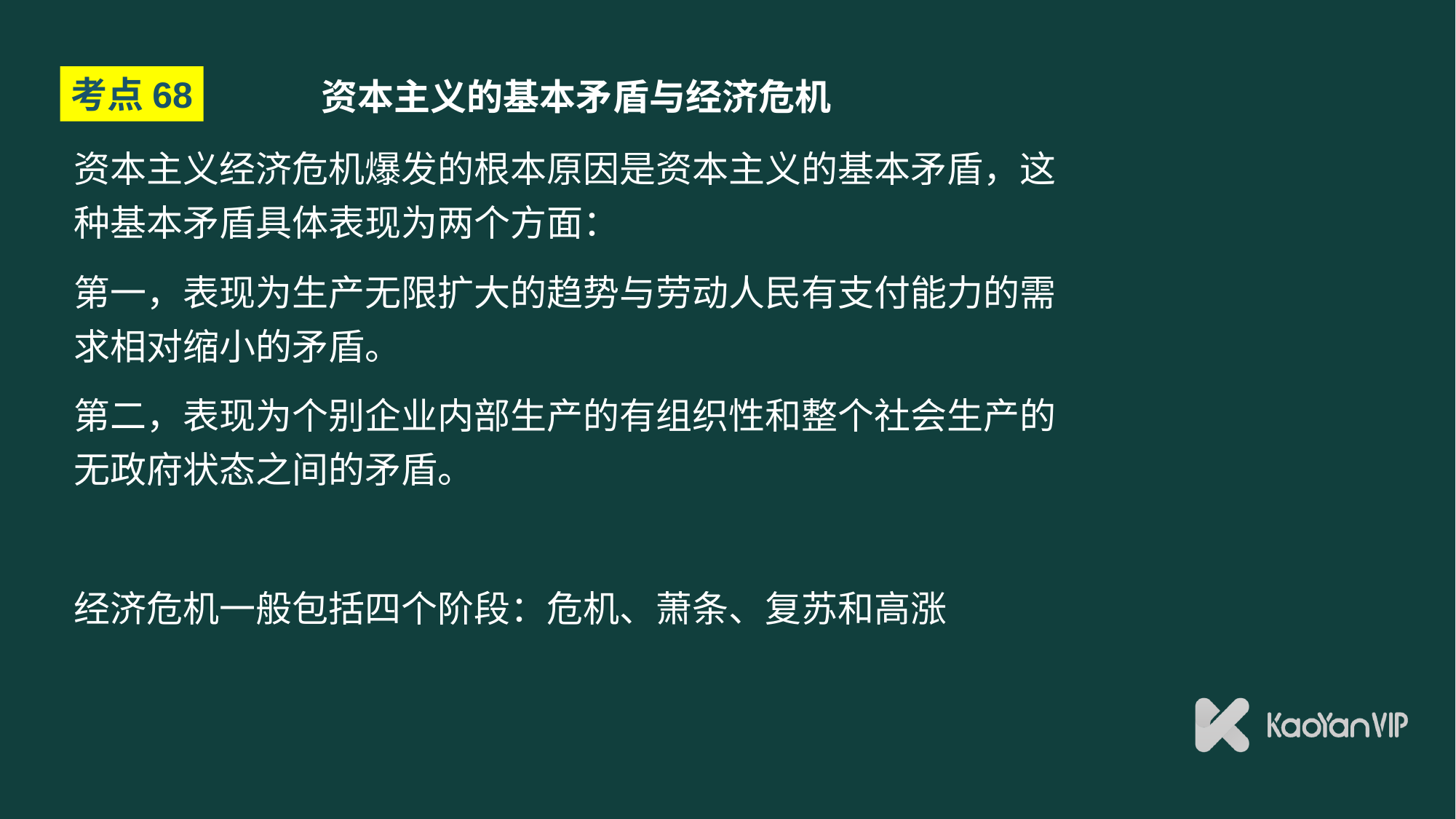

考点68
# 资本主义的基本矛盾与经济危机
资本主义经济危机爆发的根本原因是资本主义的基本矛盾，这种基本矛盾具体表现为两个方面：
第一，表现为生产无限扩大的趋势与劳动人民有支付能力的需求相对缩小的矛盾。
第二，表现为个别企业内部生产的有组织性和整个社会生产的无政府状态之间的矛盾。

经济危机一般包括四个阶段：危机、萧条、复苏和高涨